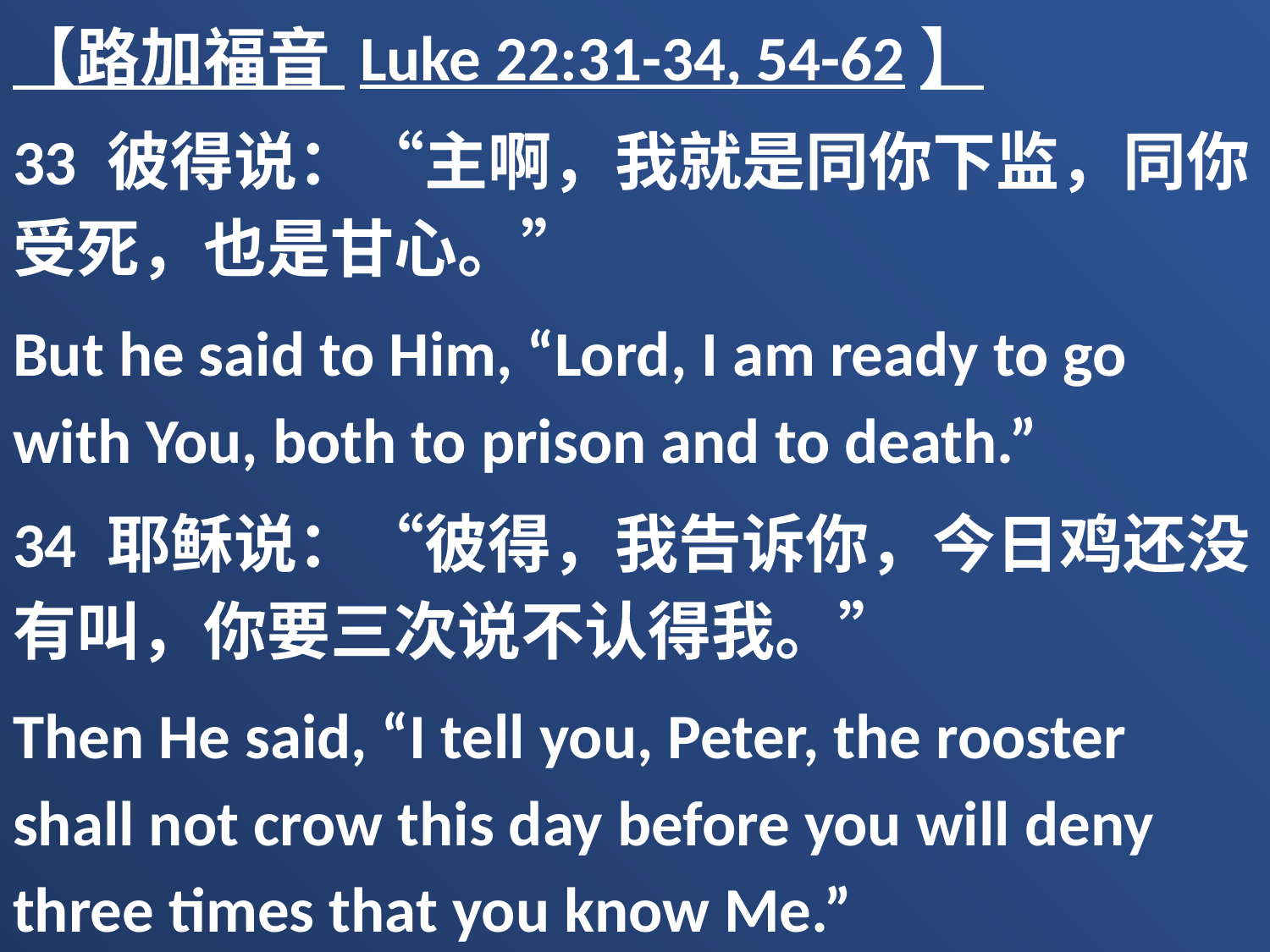

【路加福音 Luke 22:31-34, 54-62】
33 彼得说：“主啊，我就是同你下监，同你受死，也是甘心。”
But he said to Him, “Lord, I am ready to go with You, both to prison and to death.”
34 耶稣说：“彼得，我告诉你，今日鸡还没有叫，你要三次说不认得我。”
Then He said, “I tell you, Peter, the rooster shall not crow this day before you will deny three times that you know Me.”